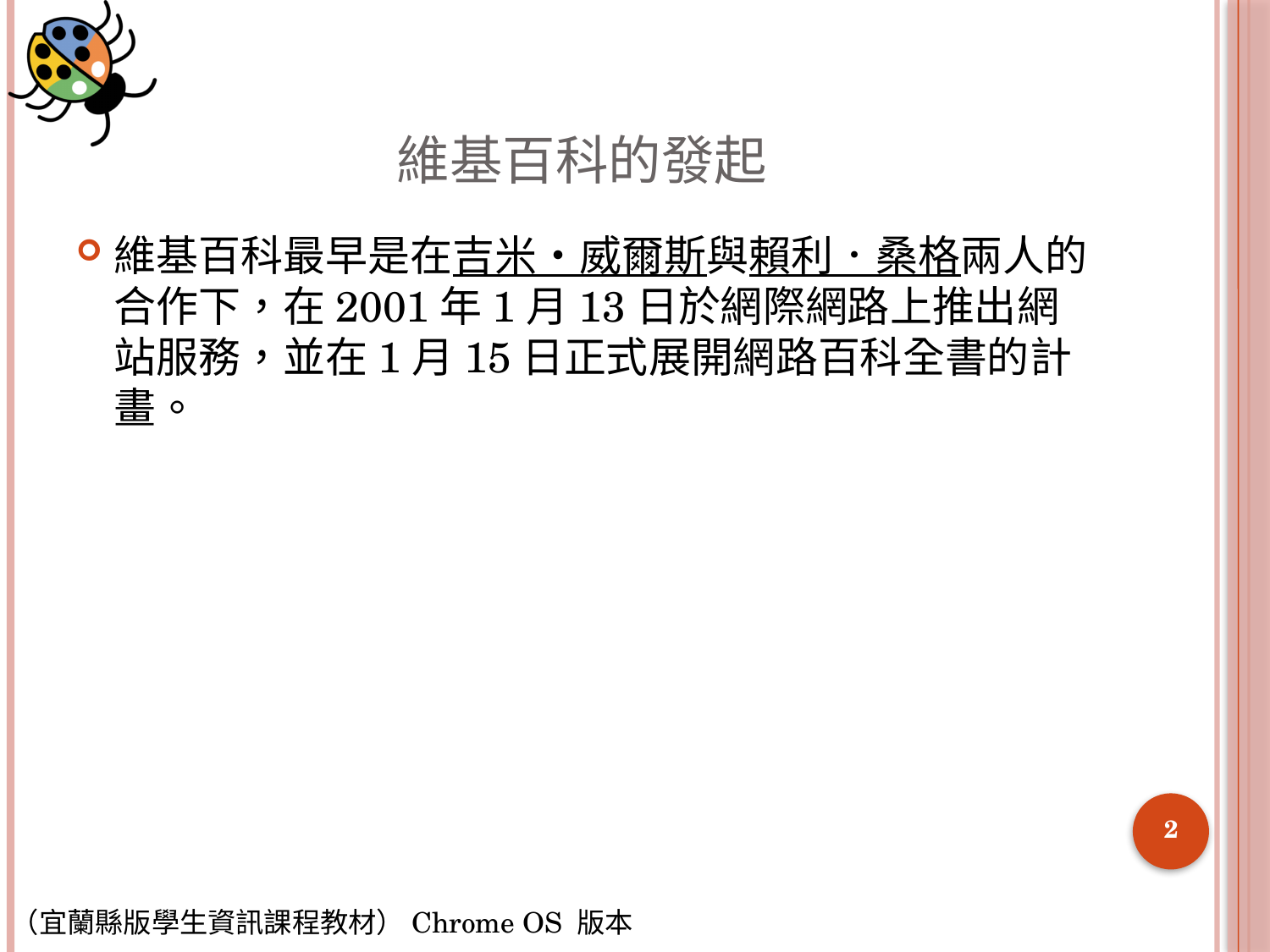

# 維基百科的發起
維基百科最早是在吉米‧威爾斯與賴利．桑格兩人的合作下，在2001年1月13日於網際網路上推出網站服務，並在1月15日正式展開網路百科全書的計畫。
2